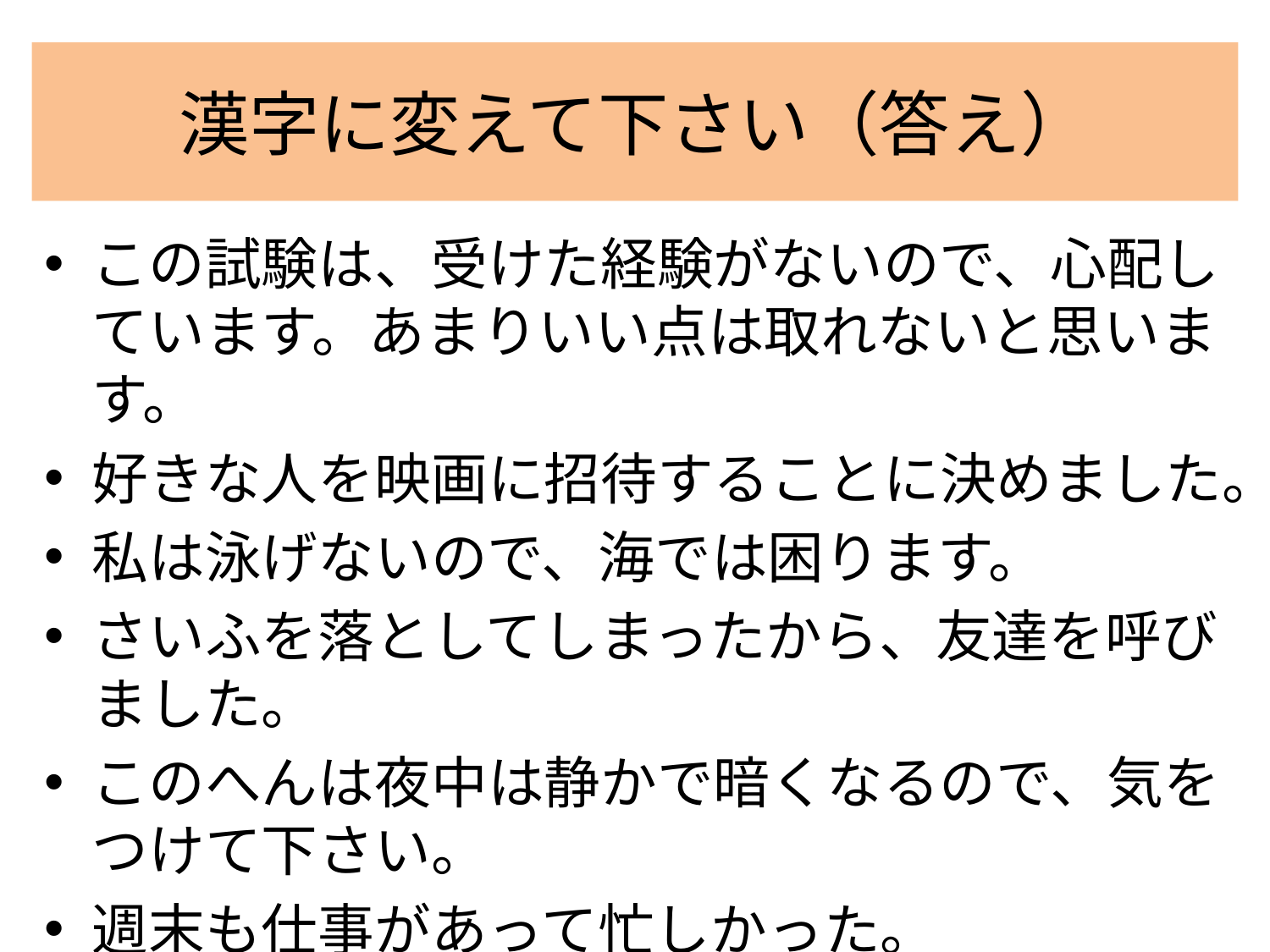

# 漢字に変えて下さい（答え）
この試験は、受けた経験がないので、心配しています。あまりいい点は取れないと思います。
好きな人を映画に招待することに決めました。
私は泳げないので、海では困ります。
さいふを落としてしまったから、友達を呼びました。
このへんは夜中は静かで暗くなるので、気をつけて下さい。
週末も仕事があって忙しかった。